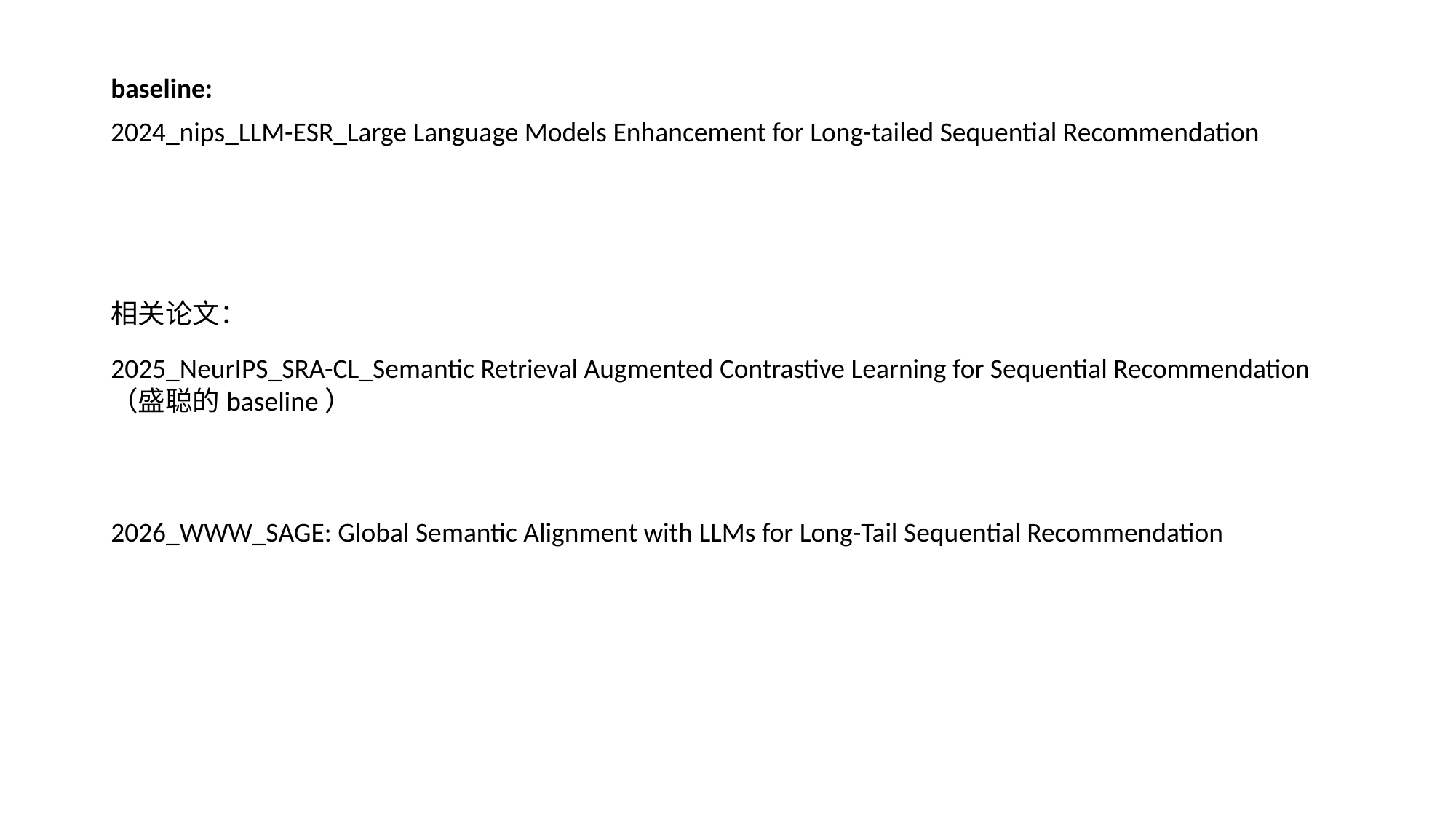

baseline:
2024_nips_LLM-ESR_Large Language Models Enhancement for Long-tailed Sequential Recommendation
相关论文：
2025_NeurIPS_SRA-CL_Semantic Retrieval Augmented Contrastive Learning for Sequential Recommendation（盛聪的baseline）
2026_WWW_SAGE: Global Semantic Alignment with LLMs for Long-Tail Sequential Recommendation